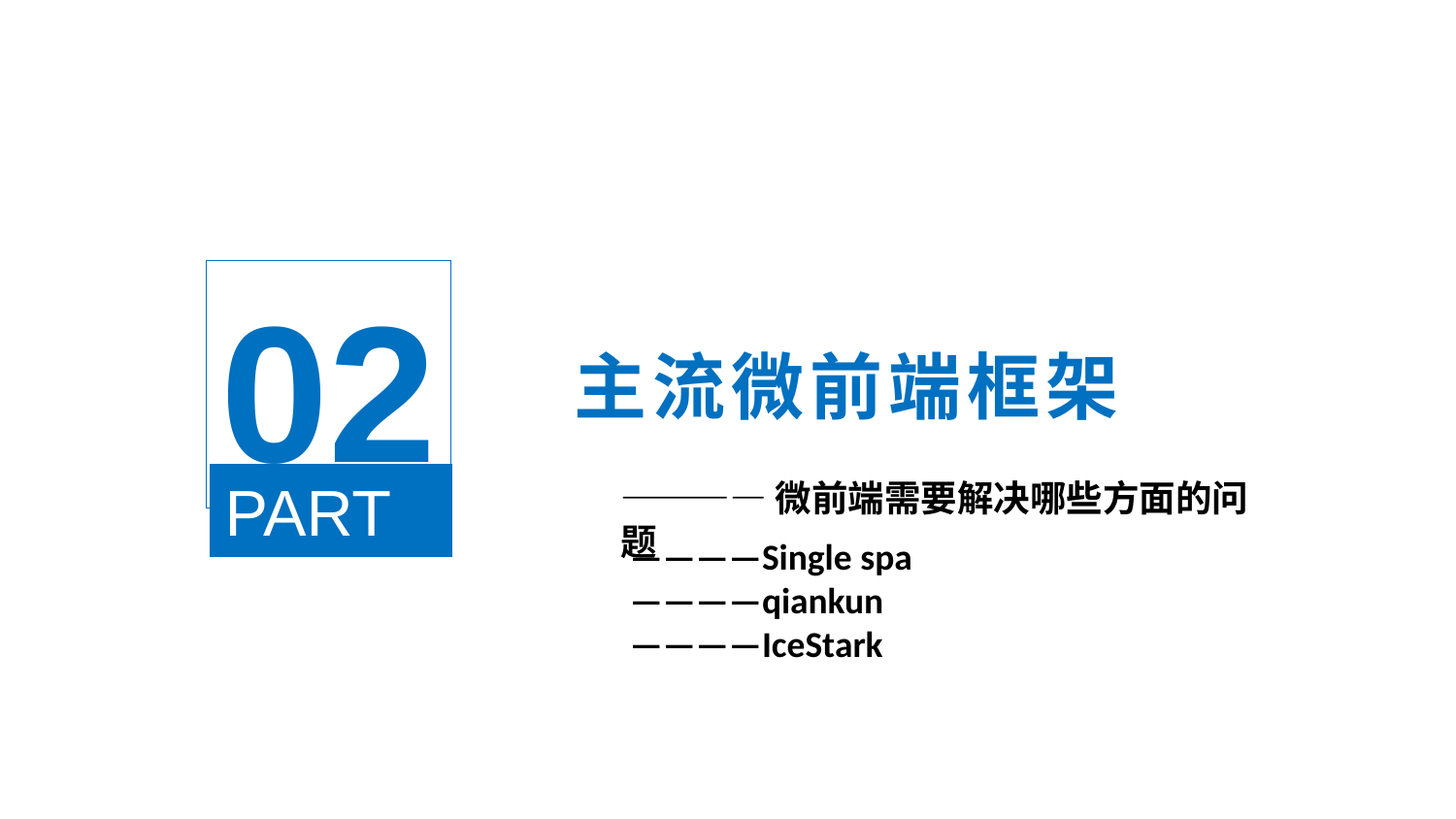

02
PART
主流微前端框架
————微前端需要解决哪些方面的问题
————Single spa
————qiankun
————IceStark